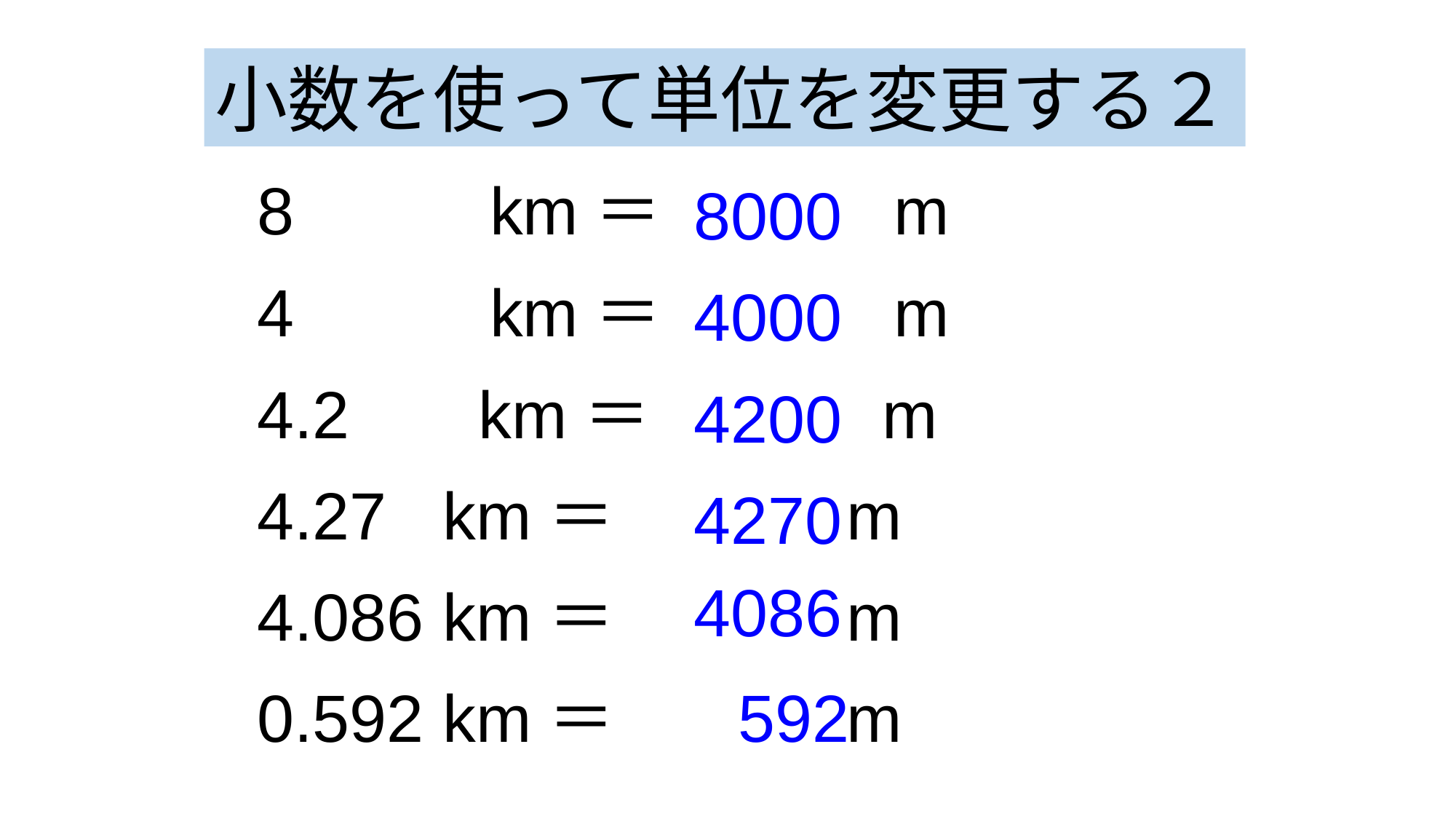

小数を使って単位を変更する２
8　　  km＝　          m
8000
4　　  km＝　          m
4000
4.2　  km＝　          m
4200
4.27   km＝　          m
4270
4086
4.086 km＝　          m
0.592 km＝　          m
592